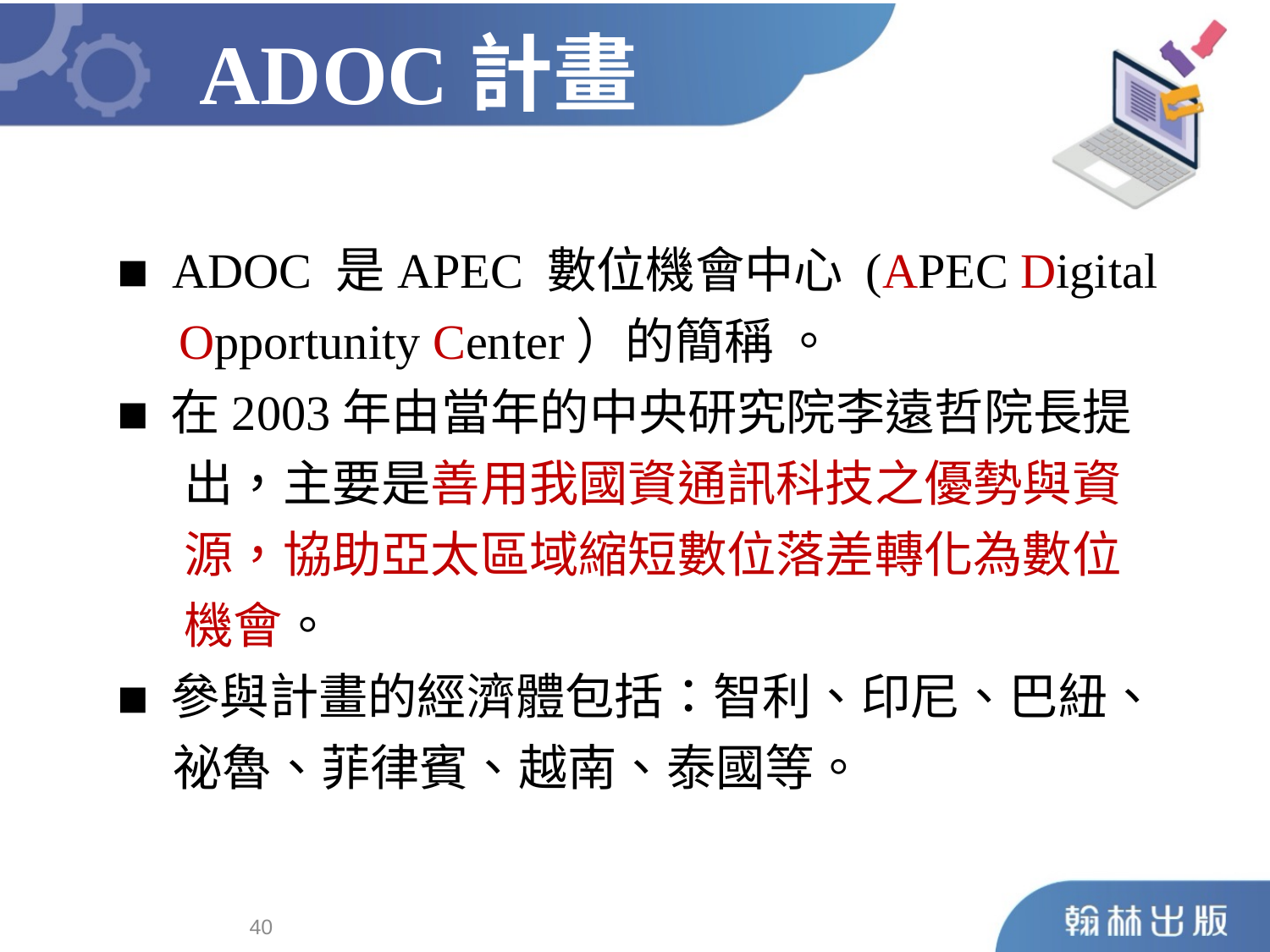

ADOC計畫
◼︎  ADOC 是APEC 數位機會中心 (APEC Digital
     Opportunity Center）的簡稱 。
◼︎ 在2003年由當年的中央研究院李遠哲院長提
     出，主要是善用我國資通訊科技之優勢與資
     源，協助亞太區域縮短數位落差轉化為數位
     機會。
◼︎ 參與計畫的經濟體包括：智利、印尼、巴紐、
    祕魯、菲律賓、越南、泰國等。

40